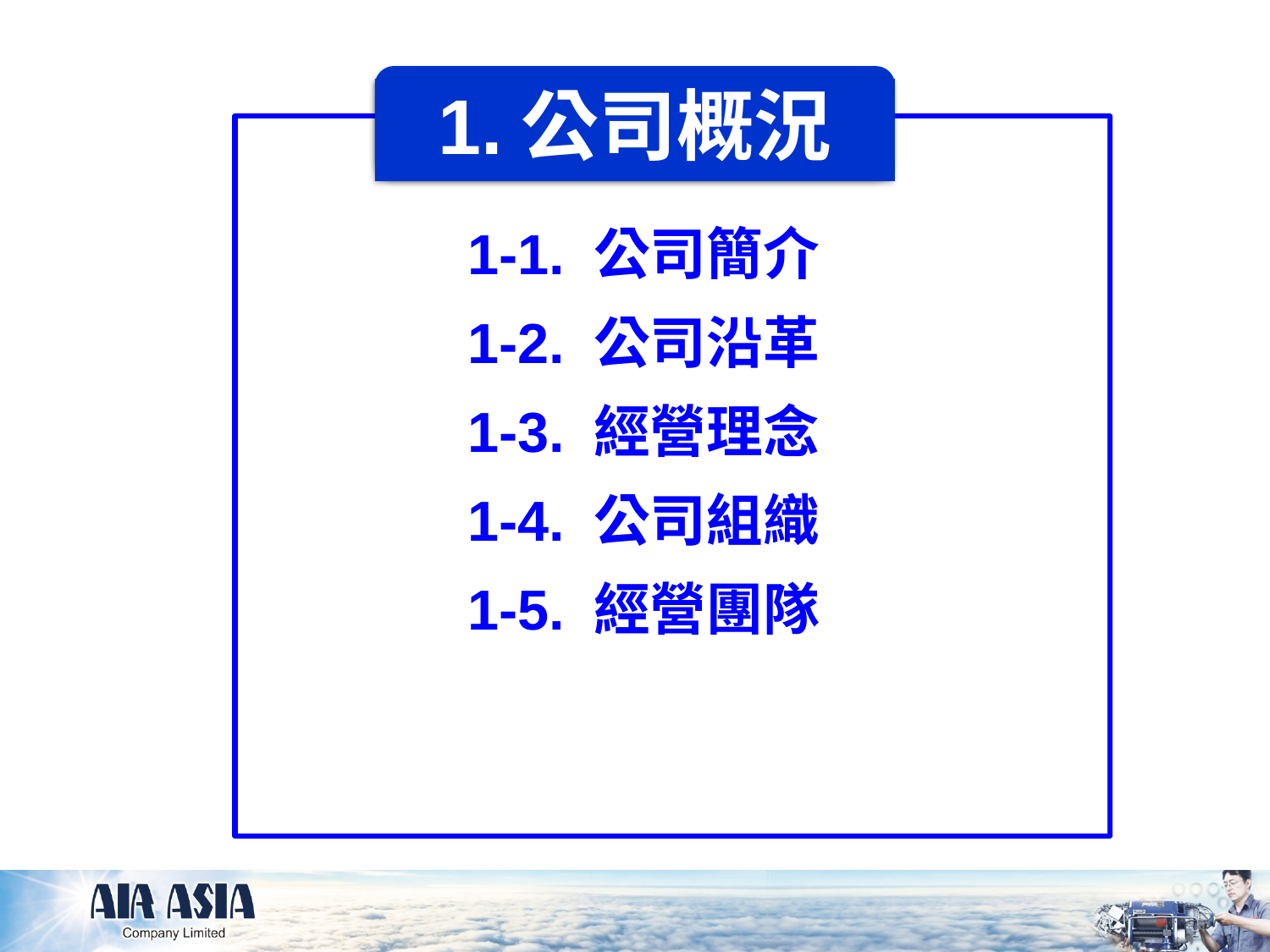

1.公司概況

1-1. 公司簡介
1-2. 公司沿革
1-3. 公司組織
1-4. 董監結構
1-5. 經營理念
1-1. 公司簡介
1-2. 公司沿革
1-3. 經營理念
1-4. 公司組織
1-5. 經營團隊